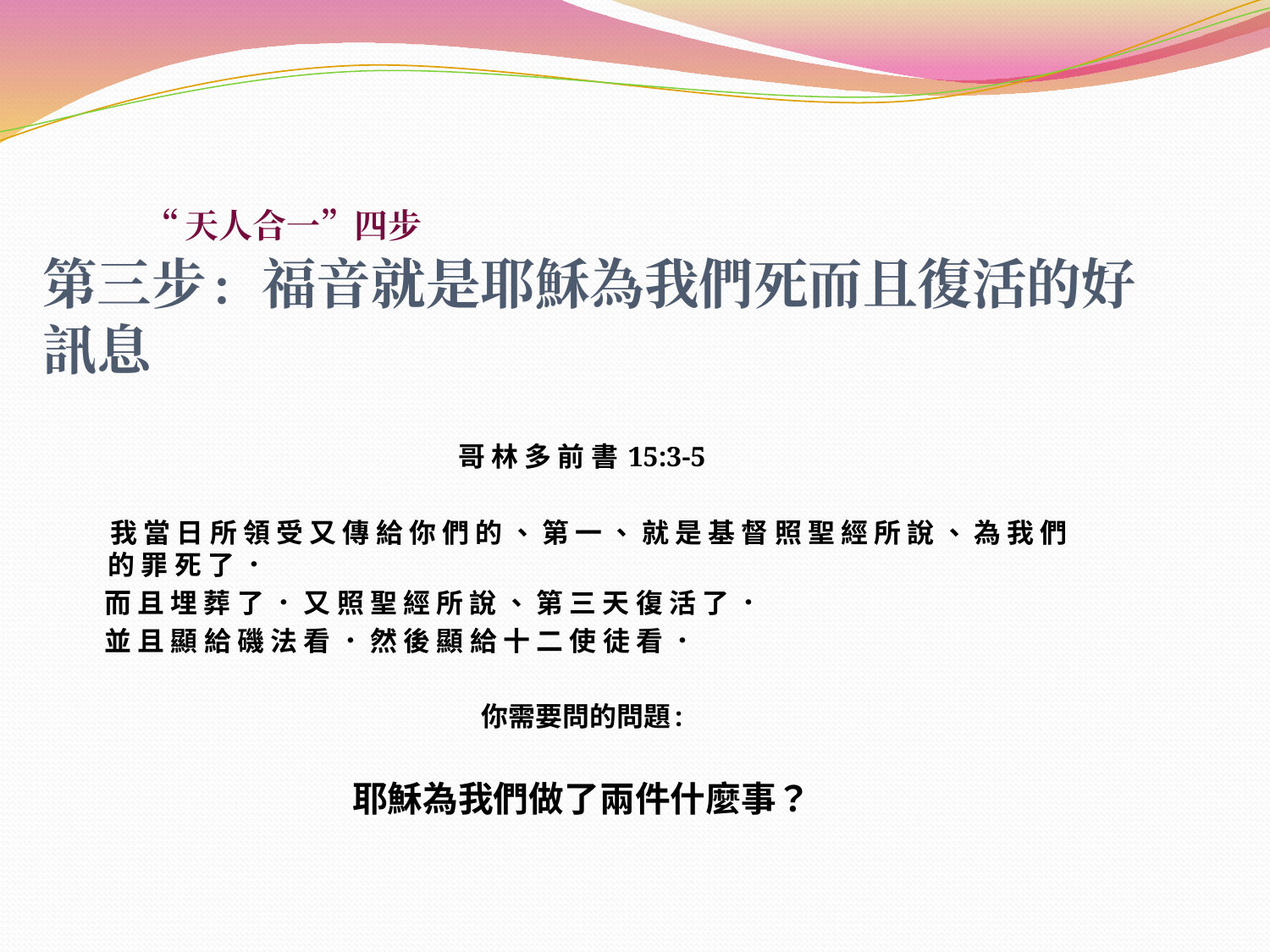

# “天人合一”四步 第三步:  福音就是耶穌為我們死而且復活的好訊息
哥 林 多 前 書 15:3-5

     我 當 日 所 領 受 又 傳 給 你 們 的 、 第 一 、 就 是 基 督 照 聖 經 所 說 、 為 我 們 的 罪 死 了 ．
    而 且 埋 葬 了 ． 又 照 聖 經 所 說 、 第 三 天 復 活 了 ．
    並 且 顯 給 磯 法 看 ． 然 後 顯 給 十 二 使 徒 看 ．

你需要問的問題:

耶穌為我們做了兩件什麼事？